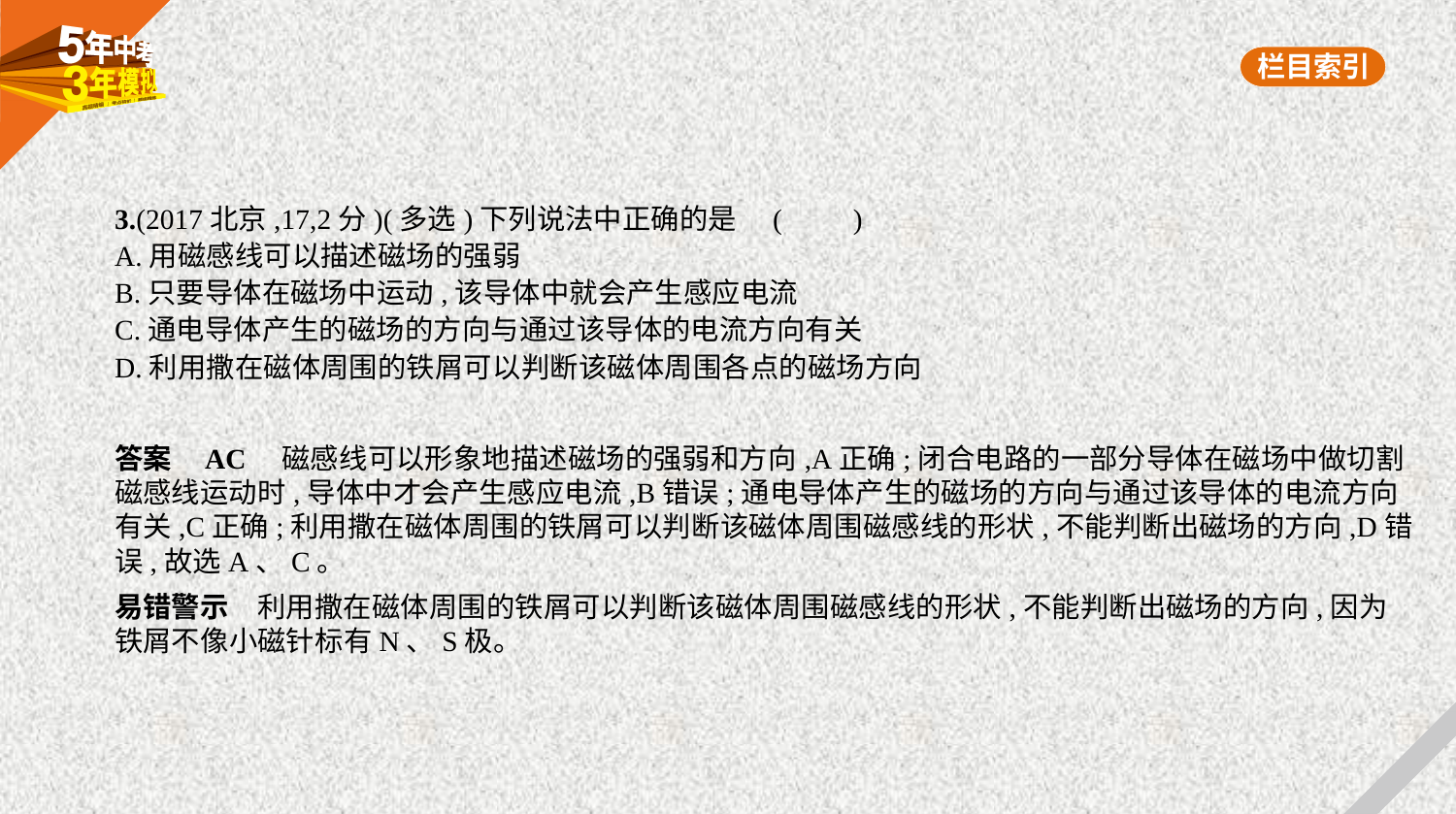

3.(2017北京,17,2分)(多选)下列说法中正确的是 (　　)
A.用磁感线可以描述磁场的强弱
B.只要导体在磁场中运动,该导体中就会产生感应电流
C.通电导体产生的磁场的方向与通过该导体的电流方向有关
D.利用撒在磁体周围的铁屑可以判断该磁体周围各点的磁场方向
答案    AC    磁感线可以形象地描述磁场的强弱和方向,A正确;闭合电路的一部分导体在磁场中做切割
磁感线运动时,导体中才会产生感应电流,B错误;通电导体产生的磁场的方向与通过该导体的电流方向
有关,C正确;利用撒在磁体周围的铁屑可以判断该磁体周围磁感线的形状,不能判断出磁场的方向,D错
误,故选A、C。
易错警示　利用撒在磁体周围的铁屑可以判断该磁体周围磁感线的形状,不能判断出磁场的方向,因为
铁屑不像小磁针标有N、S极。